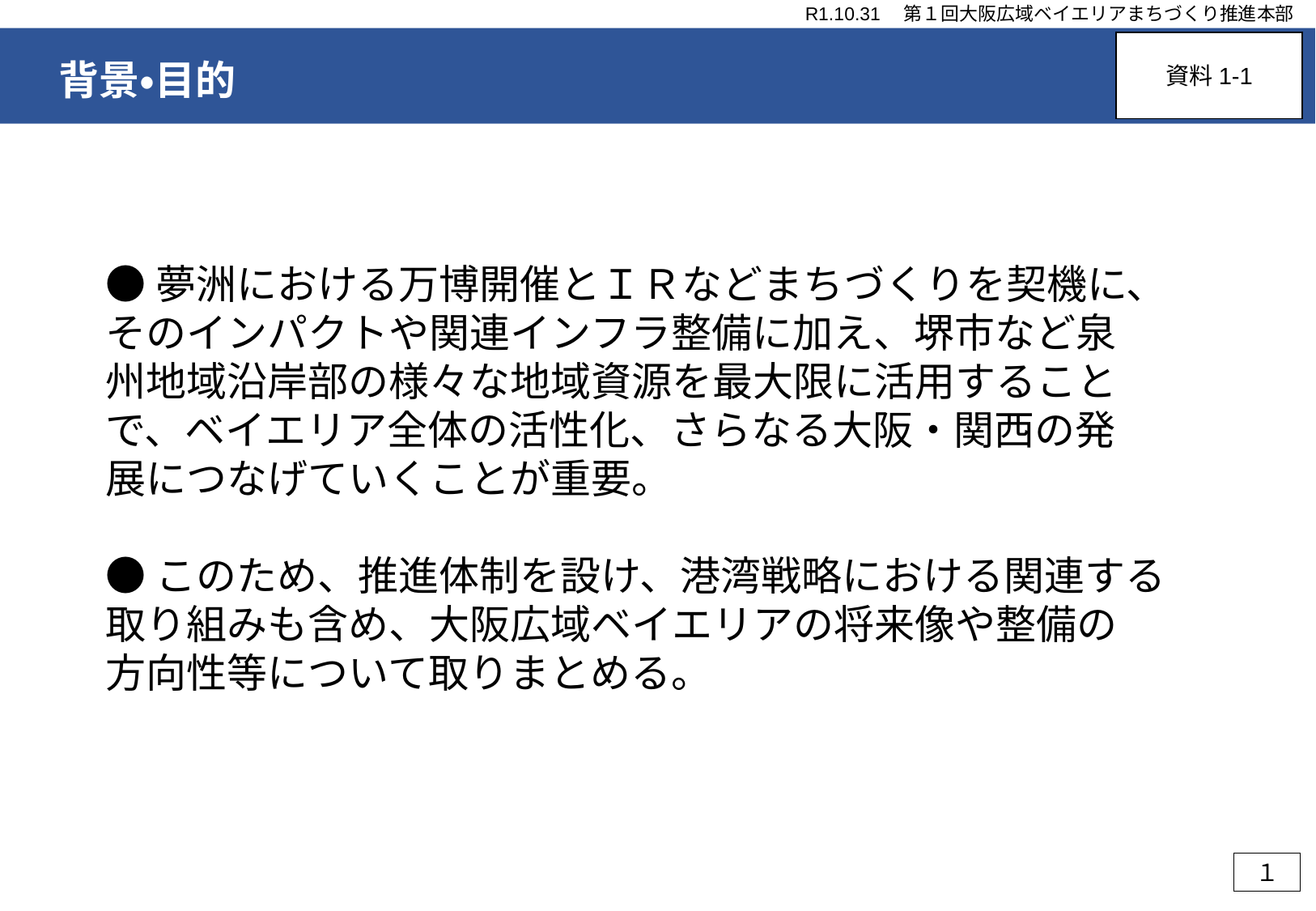

R1.10.31　第１回大阪広域ベイエリアまちづくり推進本部
　背景・目的
資料1-1
●夢洲における万博開催とＩＲなどまちづくりを契機に、
そのインパクトや関連インフラ整備に加え、堺市など泉
州地域沿岸部の様々な地域資源を最大限に活用すること
で、ベイエリア全体の活性化、さらなる大阪・関西の発
展につなげていくことが重要。

●このため、推進体制を設け、港湾戦略における関連する
取り組みも含め、大阪広域ベイエリアの将来像や整備の
方向性等について取りまとめる。
１